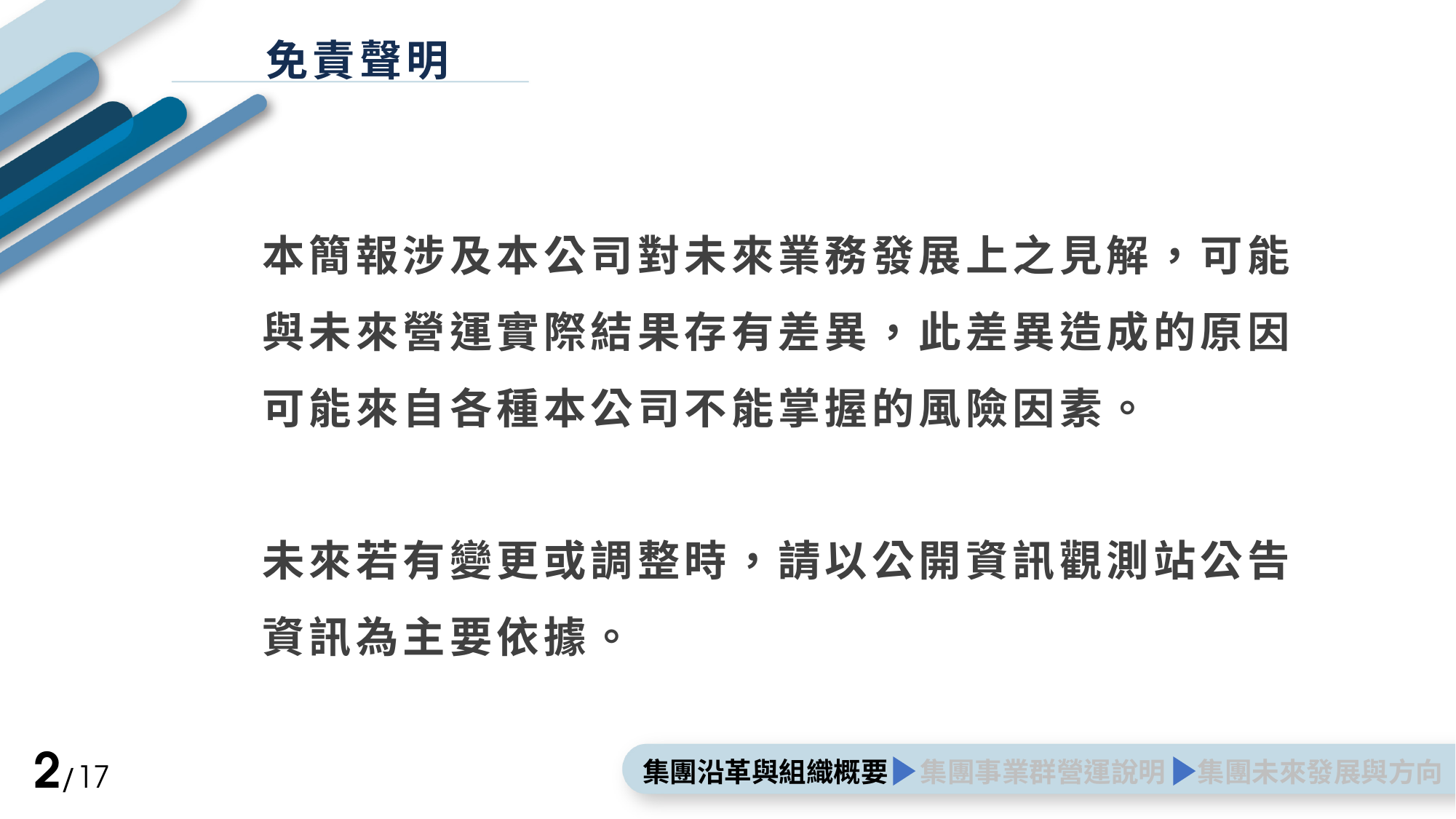

免責聲明
本簡報涉及本公司對未來業務發展上之見解，可能與未來營運實際結果存有差異，此差異造成的原因可能來自各種本公司不能掌握的風險因素。

未來若有變更或調整時，請以公開資訊觀測站公告資訊為主要依據。
2/17
集團沿革與組織概要
集團事業群營運說明
集團未來發展與方向